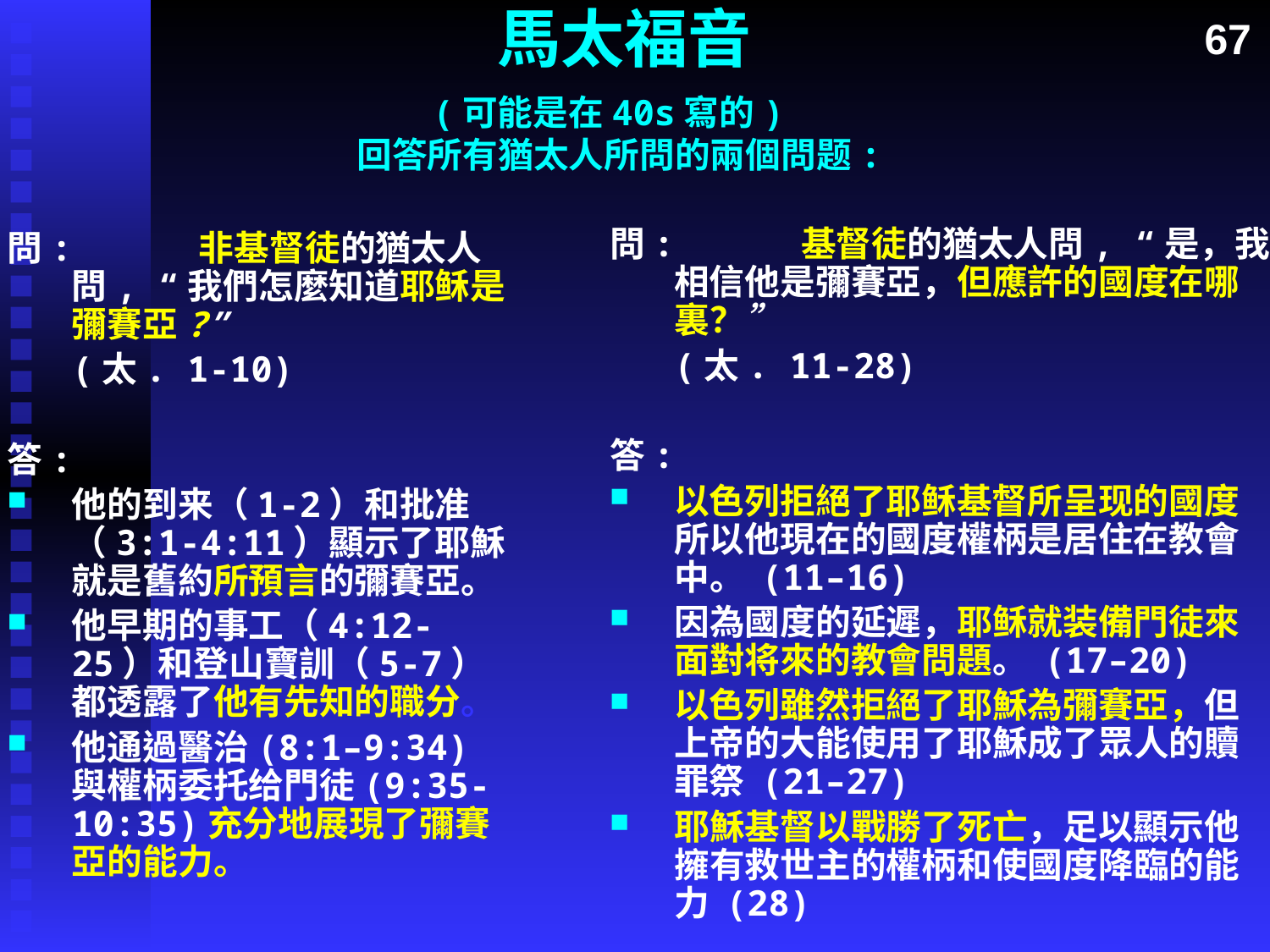

# 馬太福音
67
(可能是在40s寫的)
回答所有猶太人所問的兩個問题:
問:	基督徒的猶太人問, “是，我相信他是彌賽亞，但應許的國度在哪裏？​​”
	(太. 11-28)

答:
以色列拒絕了耶稣基督所呈现的國度所以他現在的國度權柄是居住在教會中。 (11–16)
因為國度的延遲，耶稣就装備門徒來面對将來的教會問題。 (17–20)
以色列雖然拒絕了耶穌為彌賽亞，但上帝的大能使用了耶穌成了眾人的贖罪祭 (21–27)
耶穌基督以戰勝了死亡，足以顯示他擁有救世主的權柄和使國度降臨的能力 (28)
問:	非基督徒的猶太人問, “我們怎麼知道耶稣是彌賽亞?”
	(太. 1-10)

答:
他的到来（1-2）和批准（3:1-4:11）顯示了耶穌就是舊約所預言的彌賽亞。
他早期的事工（4:12-25）和登山寶訓（5-7）都透露了他有先知的職分。
他通過醫治(8:1–9:34)與權柄委托给門徒(9:35-10:35)充分地展現了彌賽亞的能力。